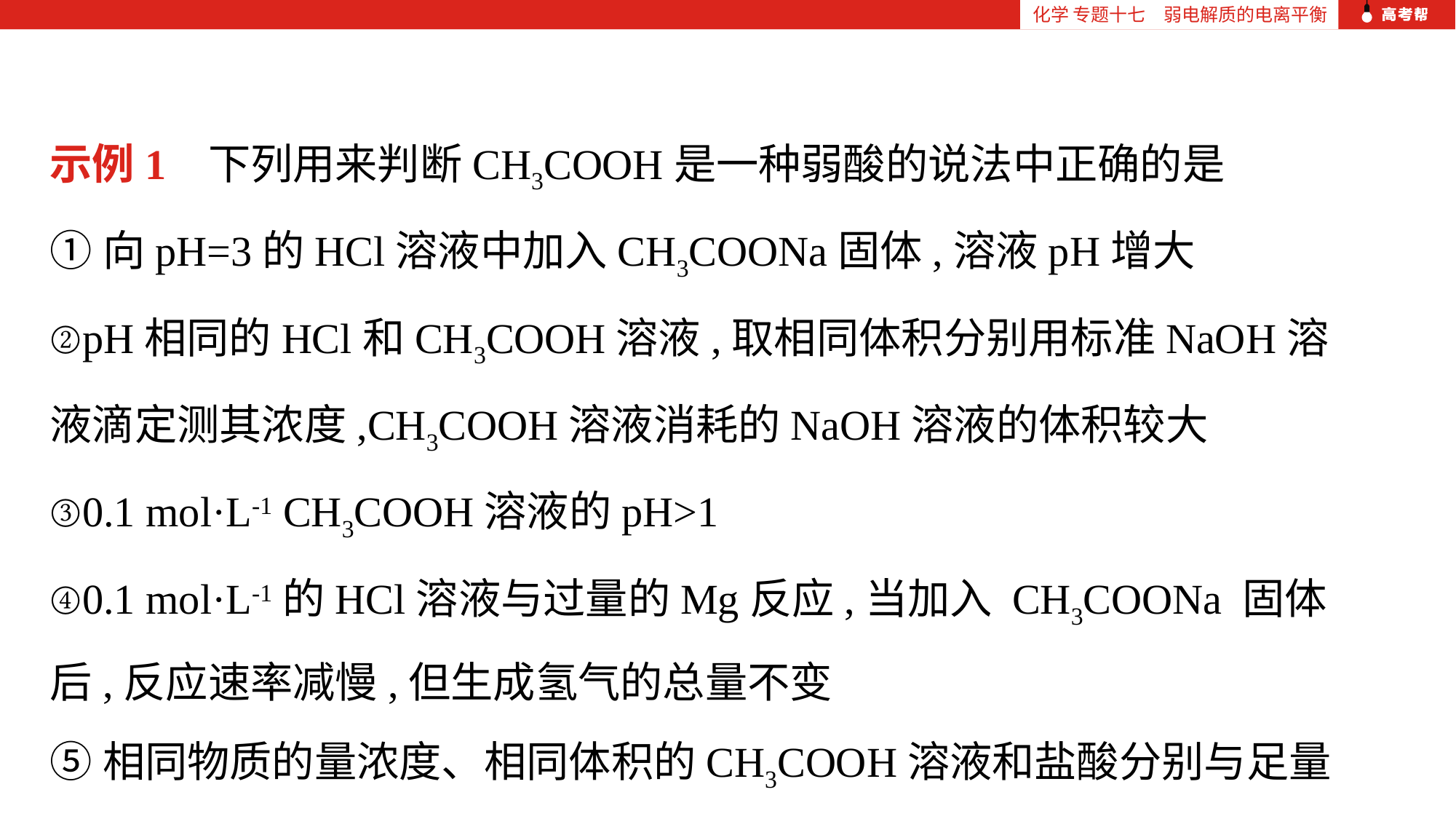

化学 专题十七　弱电解质的电离平衡

示例1   下列用来判断CH3COOH是一种弱酸的说法中正确的是
①向pH=3的HCl溶液中加入CH3COONa固体,溶液pH增大
②pH相同的HCl和CH3COOH溶液,取相同体积分别用标准NaOH溶液滴定测其浓度,CH3COOH溶液消耗的NaOH溶液的体积较大
③0.1 mol·L-1 CH3COOH溶液的pH>1
④0.1 mol·L-1的HCl溶液与过量的Mg反应,当加入 CH3COONa 固体后,反应速率减慢,但生成氢气的总量不变
⑤相同物质的量浓度、相同体积的CH3COOH溶液和盐酸分别与足量的活泼金属反应,消耗金属的量相同